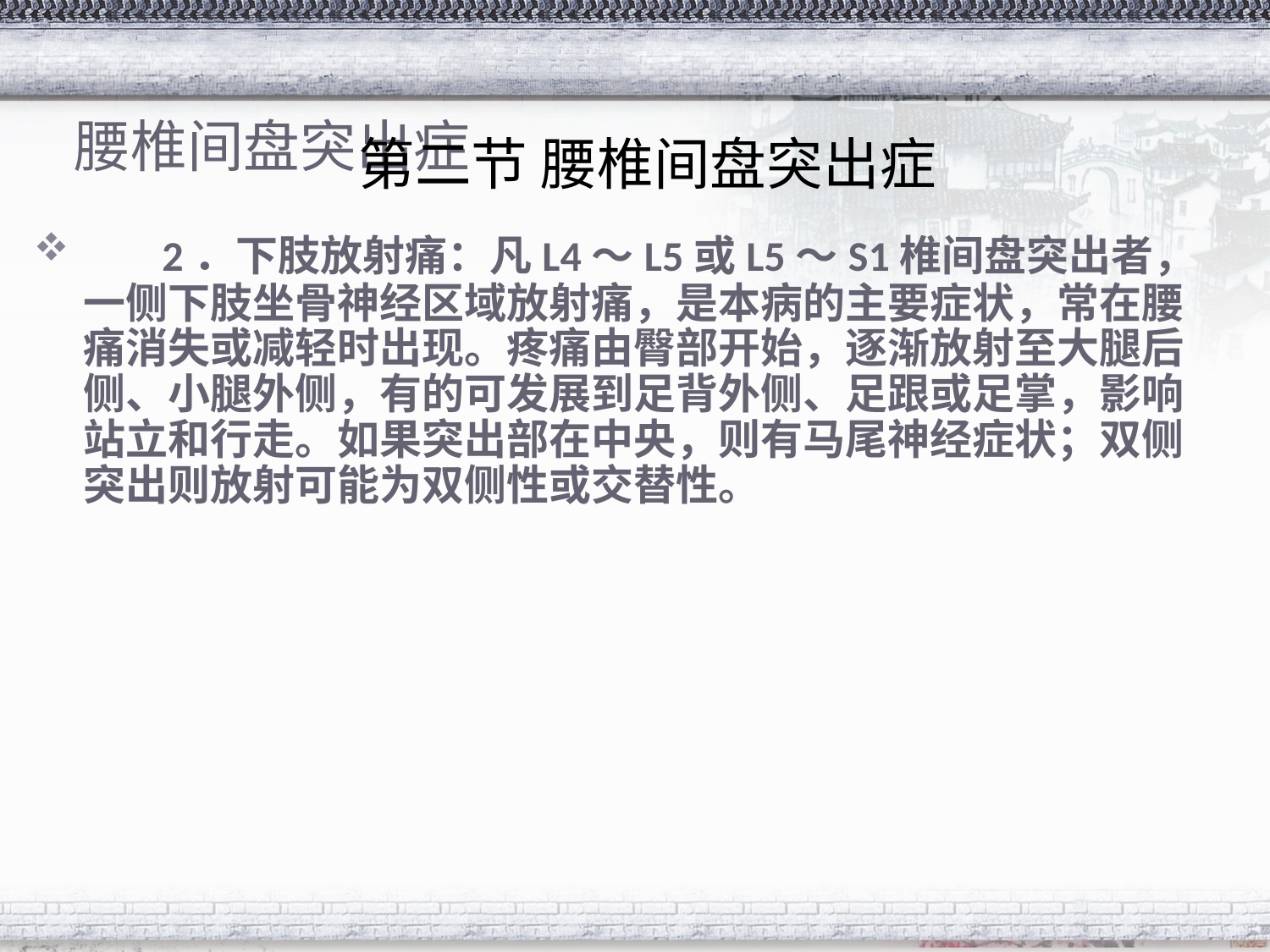

# 腰椎间盘突出症
第二节 腰椎间盘突出症
       2．下肢放射痛：凡L4～L5或L5～S1椎间盘突出者，一侧下肢坐骨神经区域放射痛，是本病的主要症状，常在腰痛消失或减轻时出现。疼痛由臀部开始，逐渐放射至大腿后侧、小腿外侧，有的可发展到足背外侧、足跟或足掌，影响站立和行走。如果突出部在中央，则有马尾神经症状；双侧突出则放射可能为双侧性或交替性。